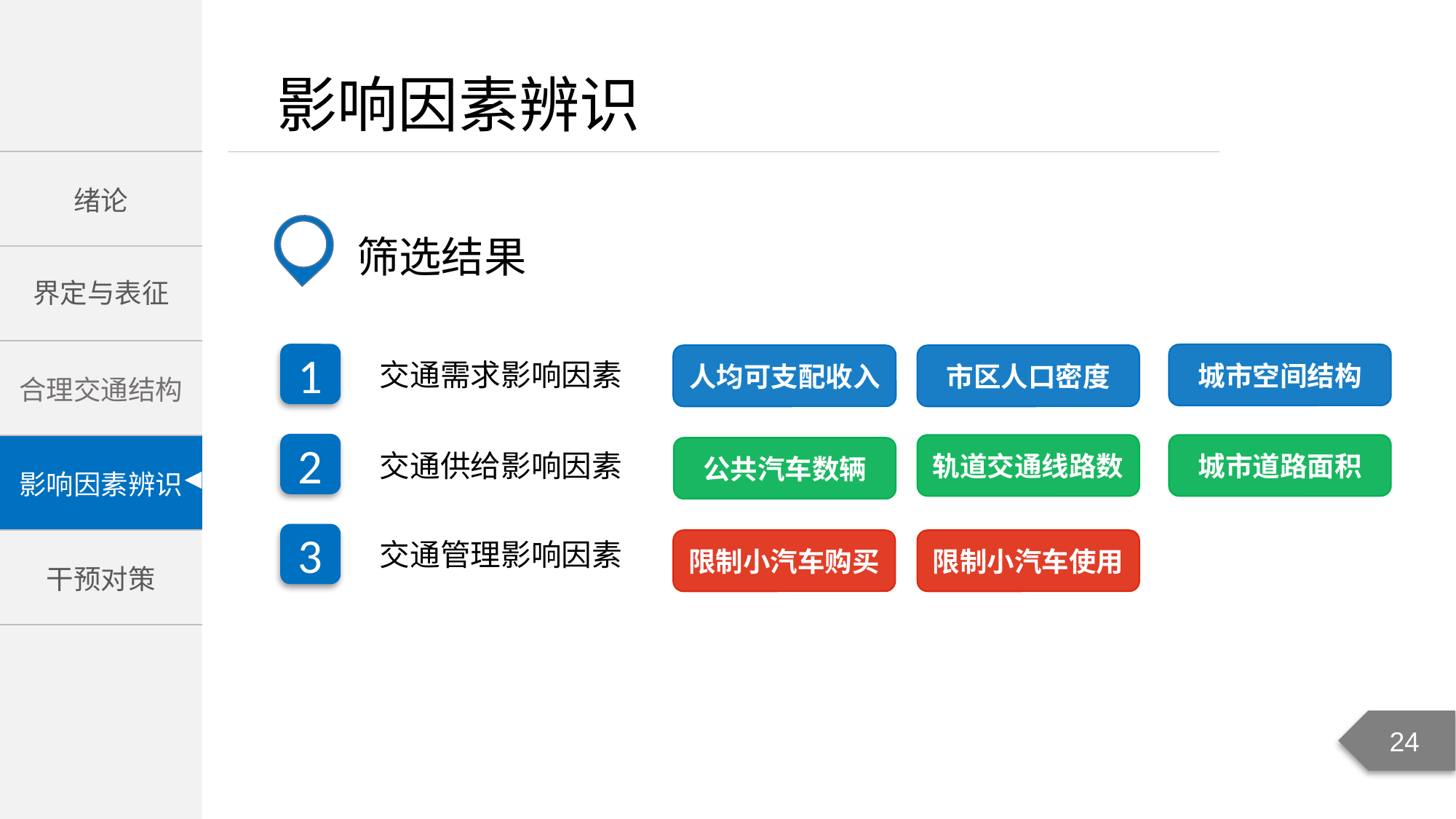

筛选结果
1
城市空间结构
人均可支配收入
市区人口密度
交通需求影响因素
2
轨道交通线路数
城市道路面积
公共汽车数辆
交通供给影响因素
3
交通管理影响因素
限制小汽车购买
限制小汽车使用